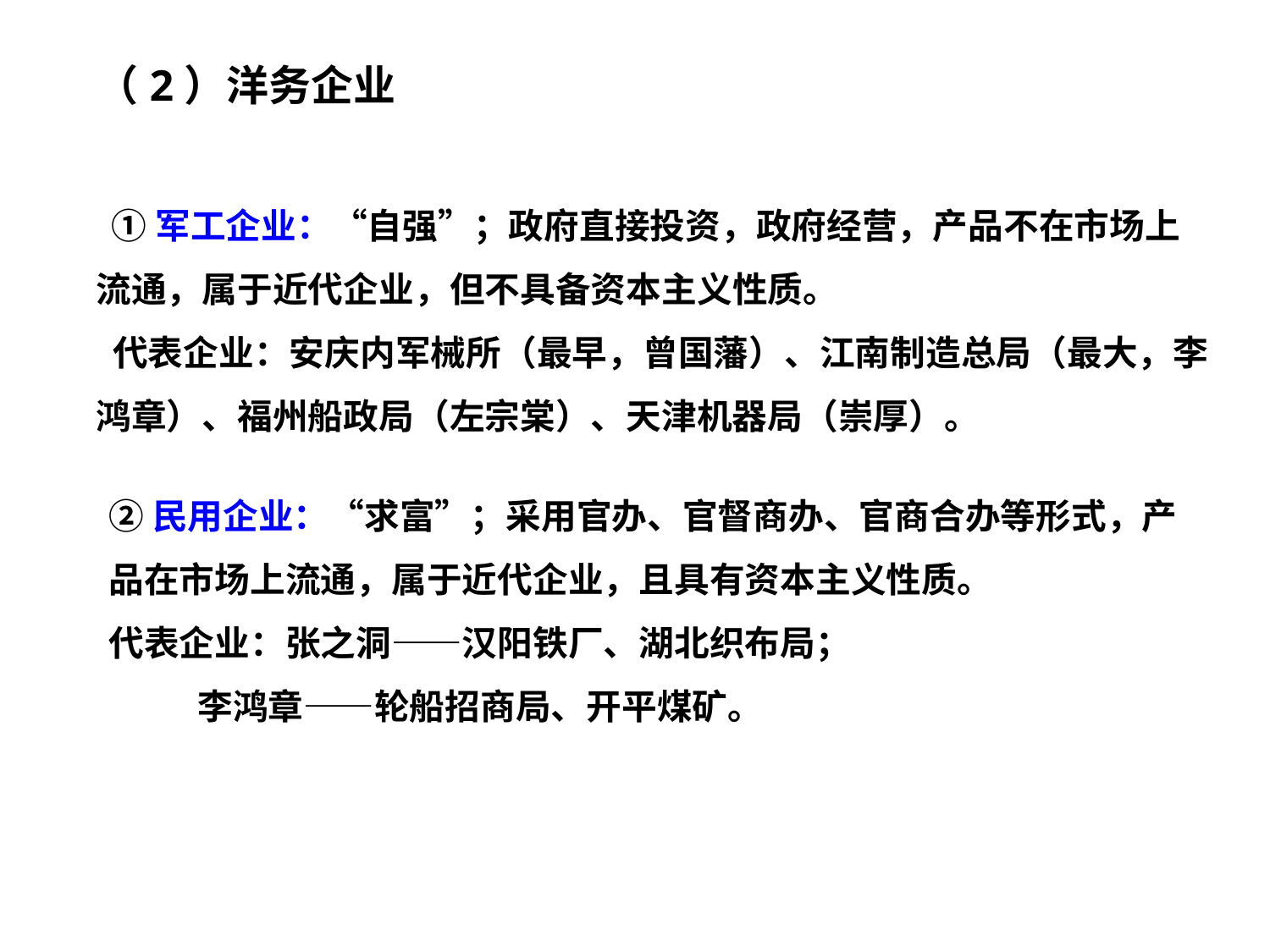

（2）洋务企业
  ①军工企业：“自强”；政府直接投资，政府经营，产品不在市场上流通，属于近代企业，但不具备资本主义性质。
 代表企业：安庆内军械所（最早，曾国藩）、江南制造总局（最大，李鸿章）、福州船政局（左宗棠）、天津机器局（崇厚）。

②民用企业：“求富”；采用官办、官督商办、官商合办等形式，产品在市场上流通，属于近代企业，且具有资本主义性质。
代表企业：张之洞——汉阳铁厂、湖北织布局；
          李鸿章——轮船招商局、开平煤矿。